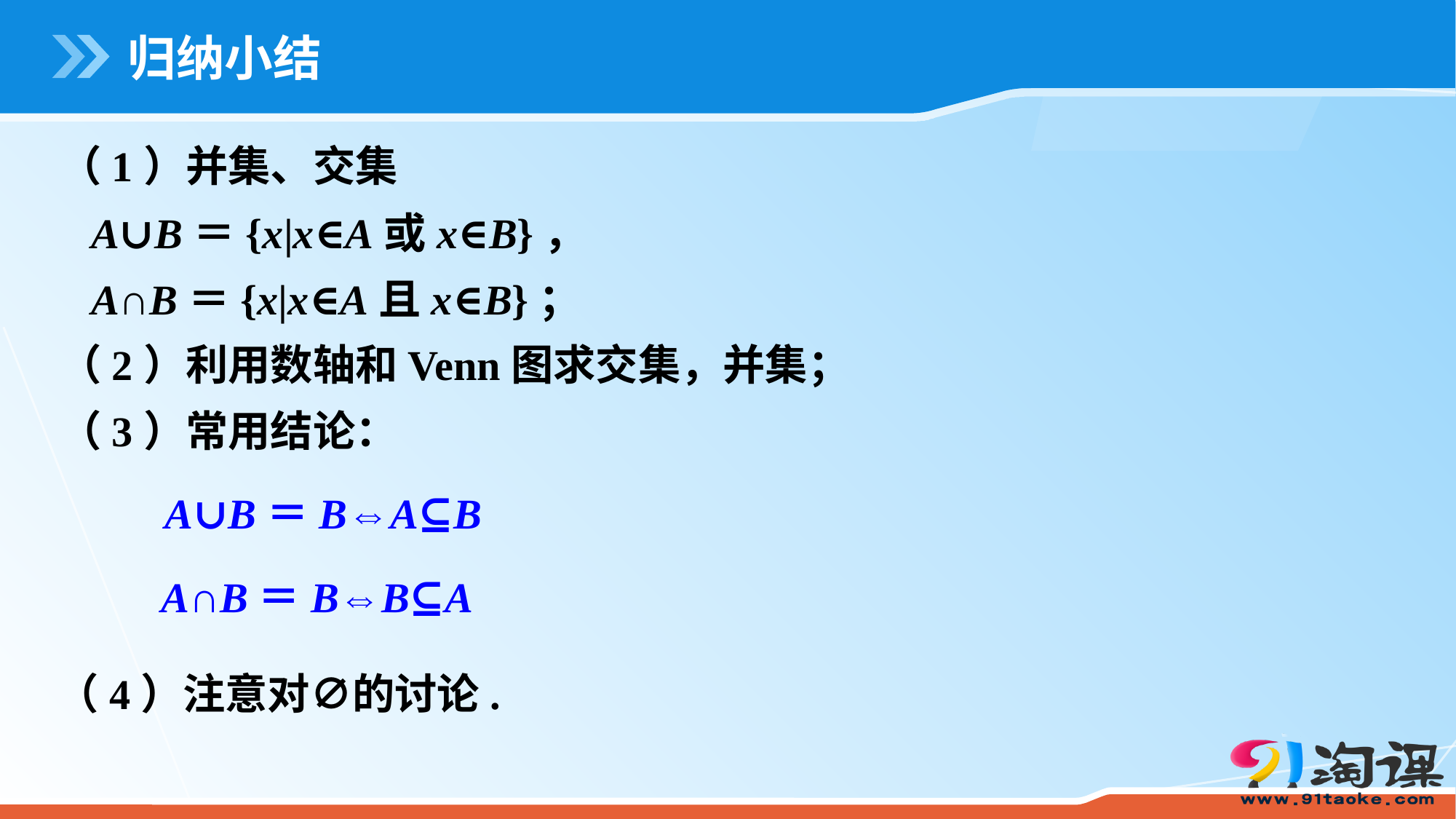

# 归纳小结
（1）并集、交集
   A∪B＝{x|x∈A或x∈B}，
   A∩B＝{x|x∈A且x∈B}；
（2）利用数轴和Venn图求交集，并集；
（3）常用结论：
A∪B＝B⇔A⊆B
A∩B＝B⇔B⊆A
（4）注意对∅的讨论.